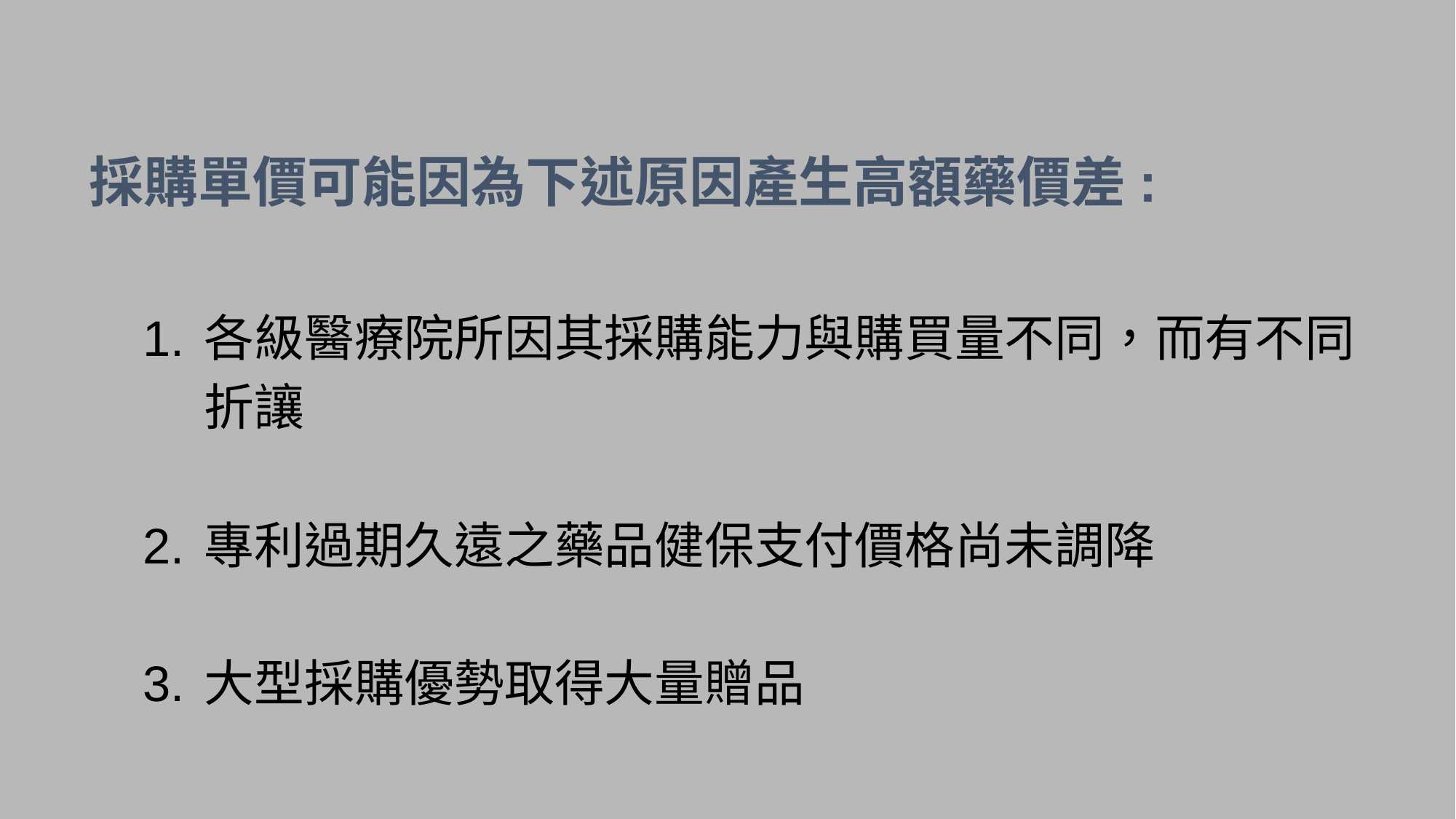

採購單價可能因為下述原因產生高額藥價差:
各級醫療院所因其採購能力與購買量不同，而有不同折讓

專利過期久遠之藥品健保支付價格尚未調降

大型採購優勢取得大量贈品